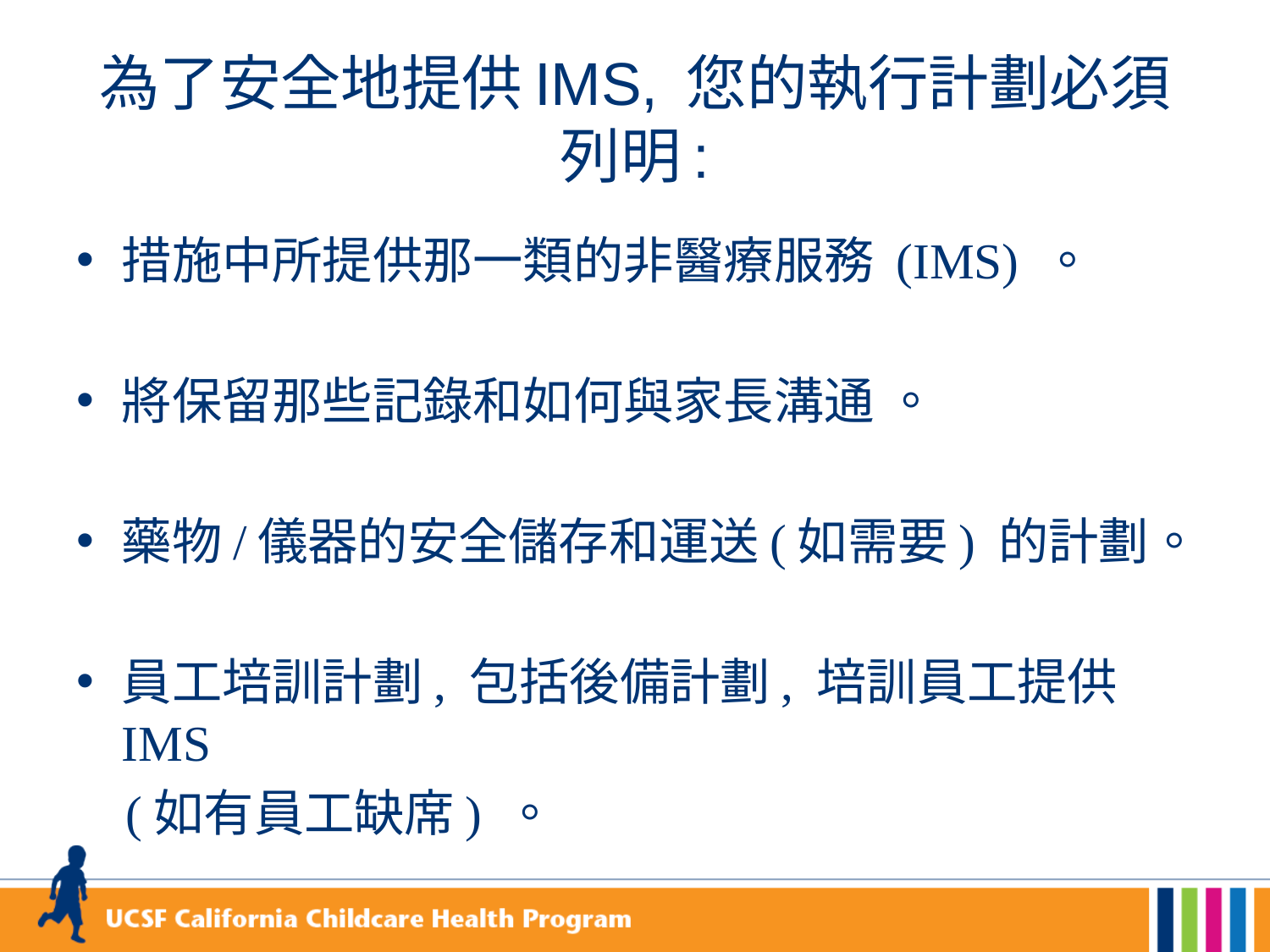

# 為了安全地提供IMS, 您的執行計劃必須列明:
措施中所提供那一類的非醫療服務 (IMS) 。

將保留那些記錄和如何與家長溝通 。

藥物/儀器的安全儲存和運送(如需要) 的計劃。

員工培訓計劃, 包括後備計劃, 培訓員工提供IMS
    (如有員工缺席) 。